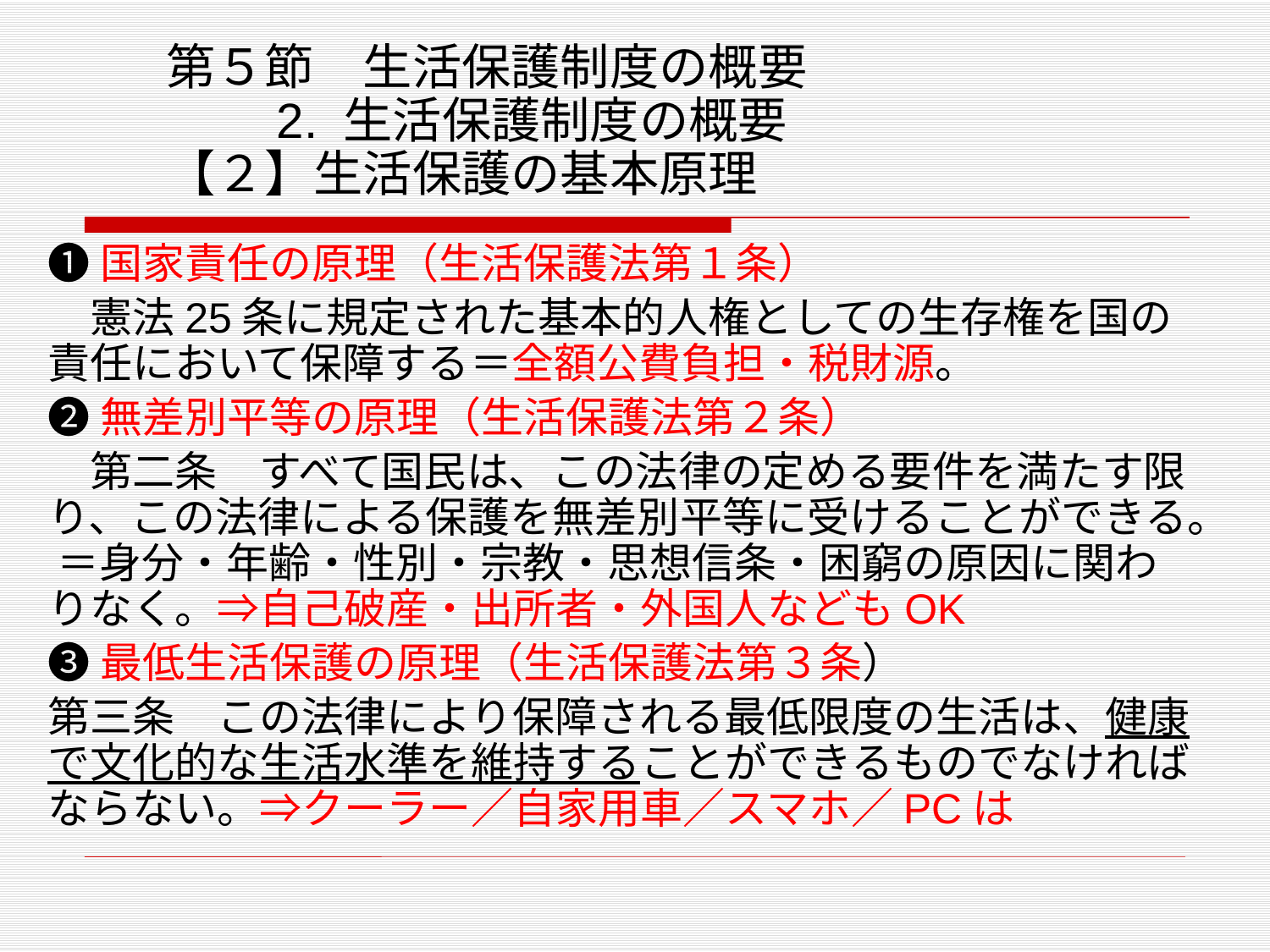

# 第５節　生活保護制度の概要　 　　2. 生活保護制度の概要 【２】生活保護の基本原理
❶国家責任の原理（生活保護法第１条）
　憲法25条に規定された基本的人権としての生存権を国の責任において保障する＝全額公費負担・税財源。
❷無差別平等の原理（生活保護法第２条）
　第二条　すべて国民は、この法律の定める要件を満たす限り、この法律による保護を無差別平等に受けることができる。 ＝身分・年齢・性別・宗教・思想信条・困窮の原因に関わりなく。⇒自己破産・出所者・外国人などもOK
❸最低生活保護の原理（生活保護法第３条）
第三条　この法律により保障される最低限度の生活は、健康で文化的な生活水準を維持することができるものでなければならない。⇒クーラー／自家用車／スマホ／PCは